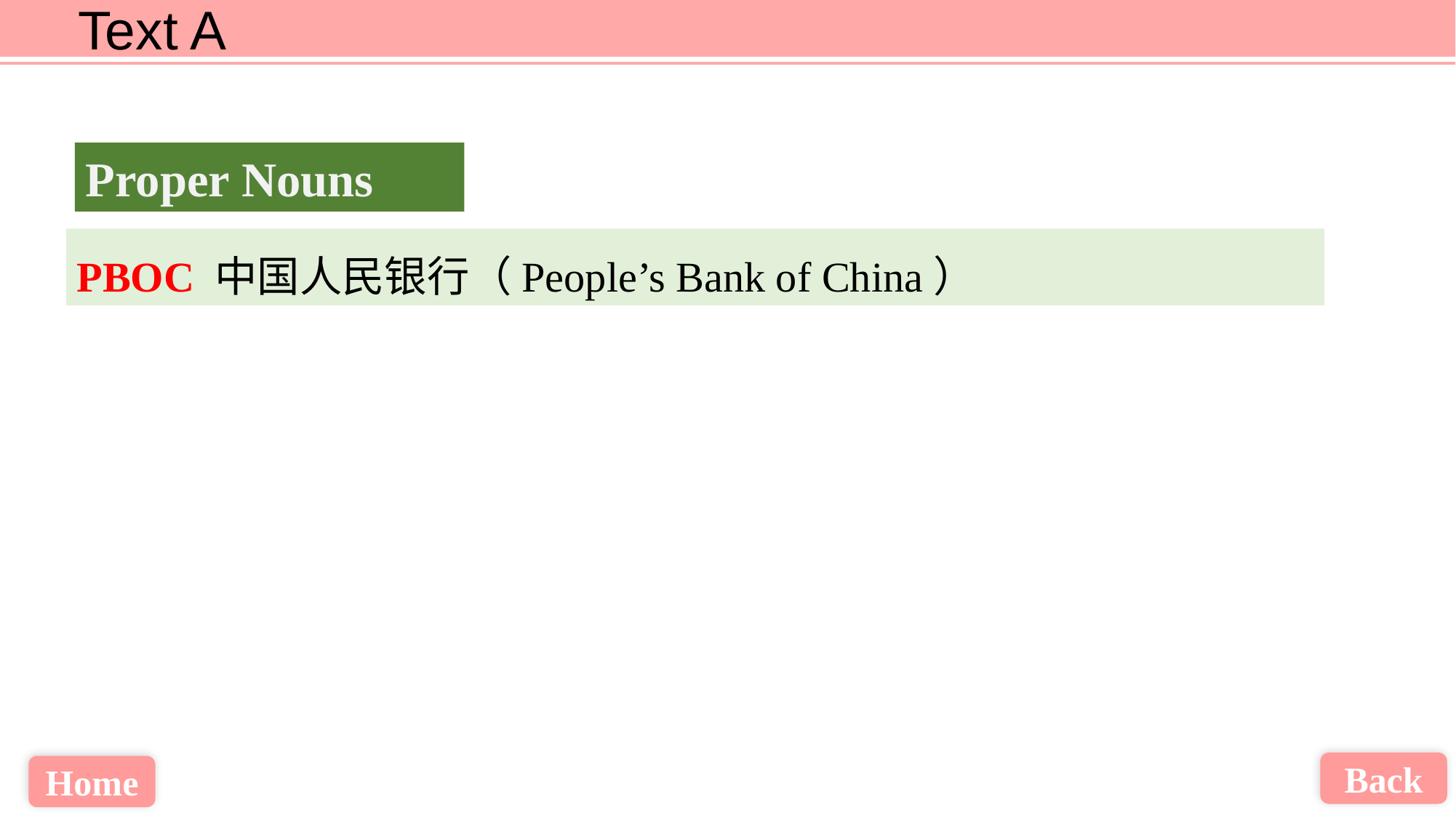

Proper Nouns
PBOC 中国人民银行（People’s Bank of China）
Back